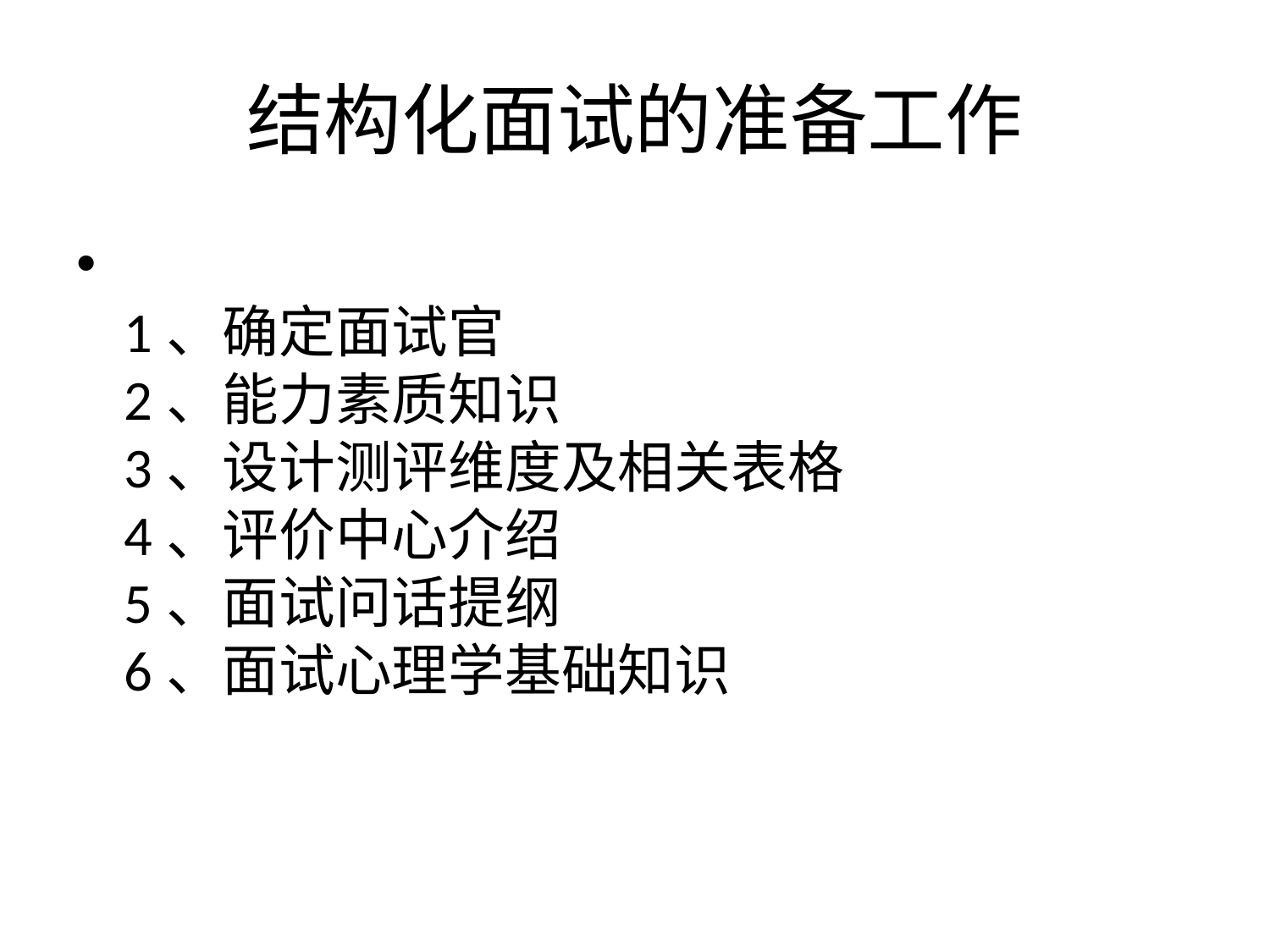

# 结构化面试的准备工作
1、确定面试官
2、能力素质知识
3、设计测评维度及相关表格
4、评价中心介绍
5、面试问话提纲
6、面试心理学基础知识